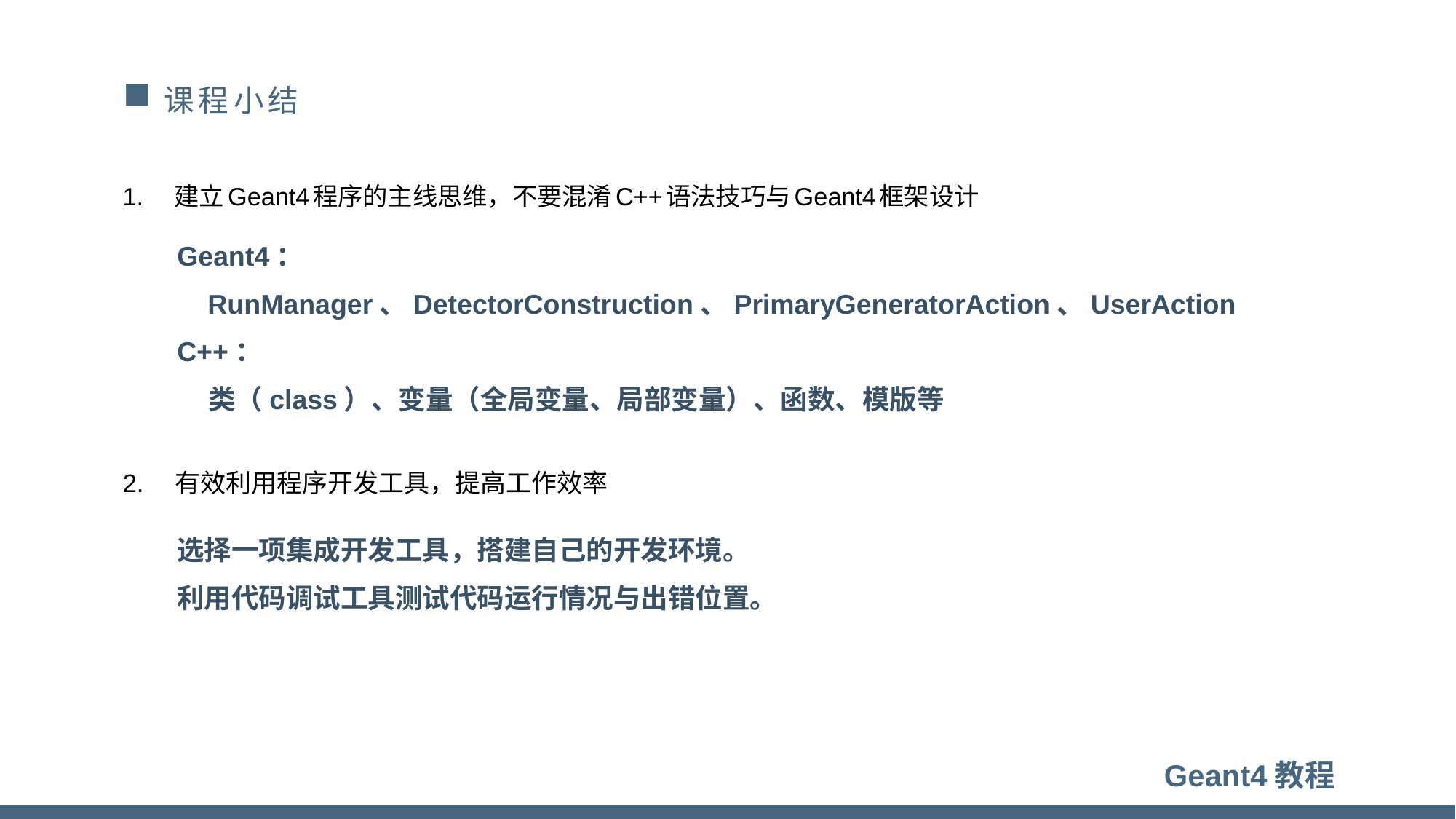

# 课程小结
建立Geant4程序的主线思维，不要混淆C++语法技巧与Geant4框架设计
Geant4：
    RunManager、DetectorConstruction、PrimaryGeneratorAction、UserAction
C++：
    类（class）、变量（全局变量、局部变量）、函数、模版等
有效利用程序开发工具，提高工作效率
选择一项集成开发工具，搭建自己的开发环境。
利用代码调试工具测试代码运行情况与出错位置。